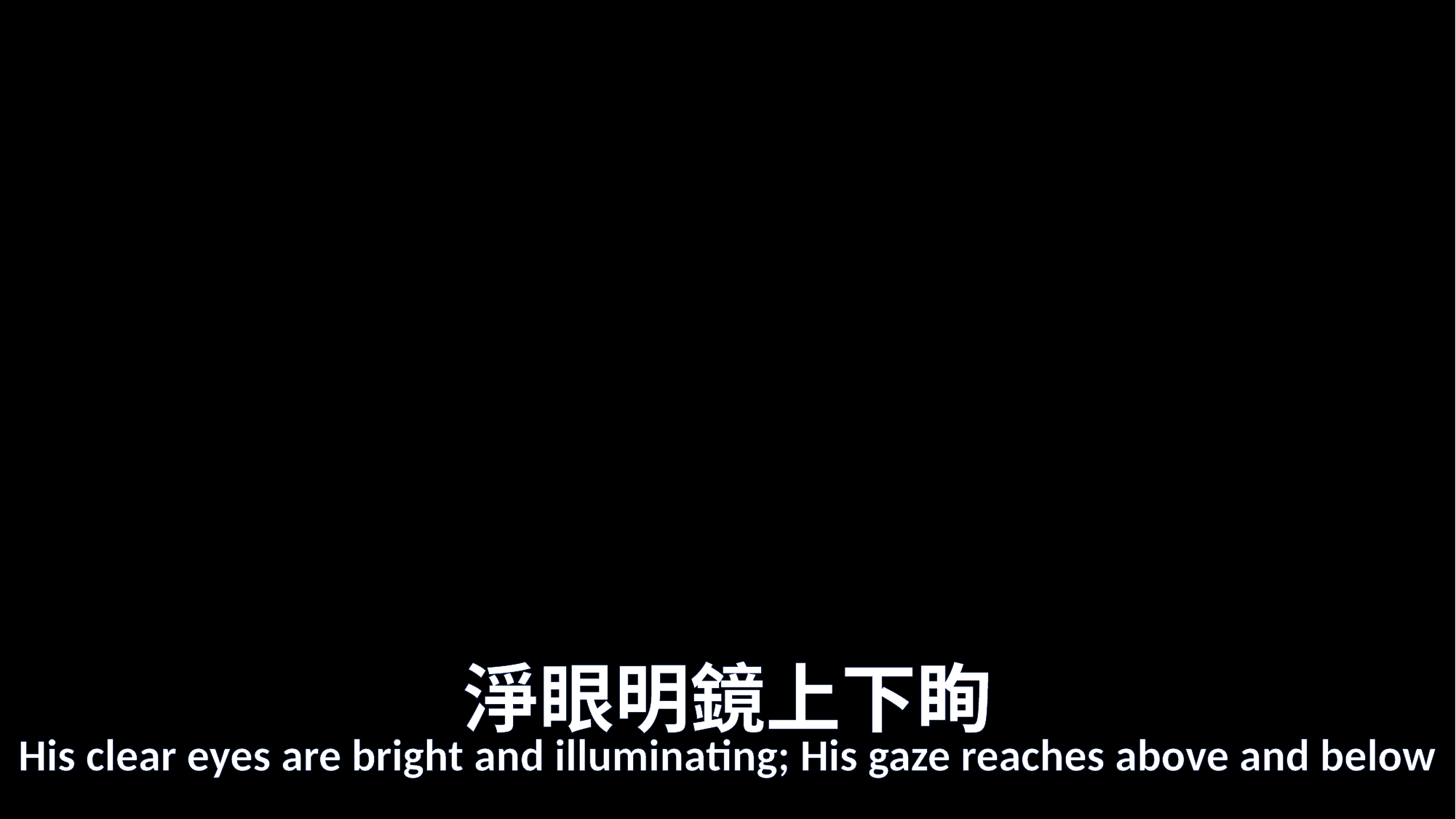

# 淨眼明鏡上下眴
His clear eyes are bright and illuminating; His gaze reaches above and below